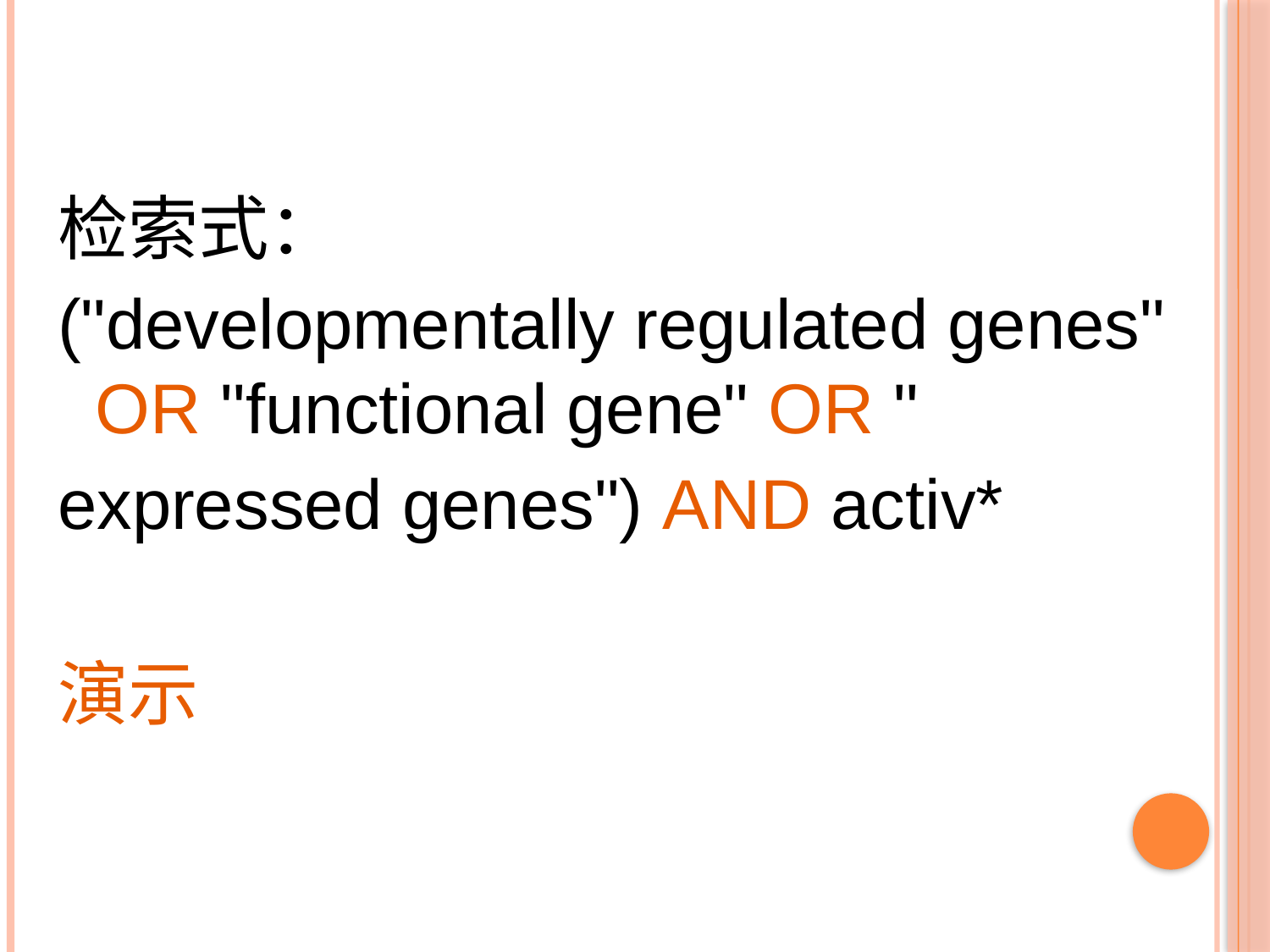

检索式：
("developmentally regulated genes" OR "functional gene" OR "
expressed genes") AND activ*

演示